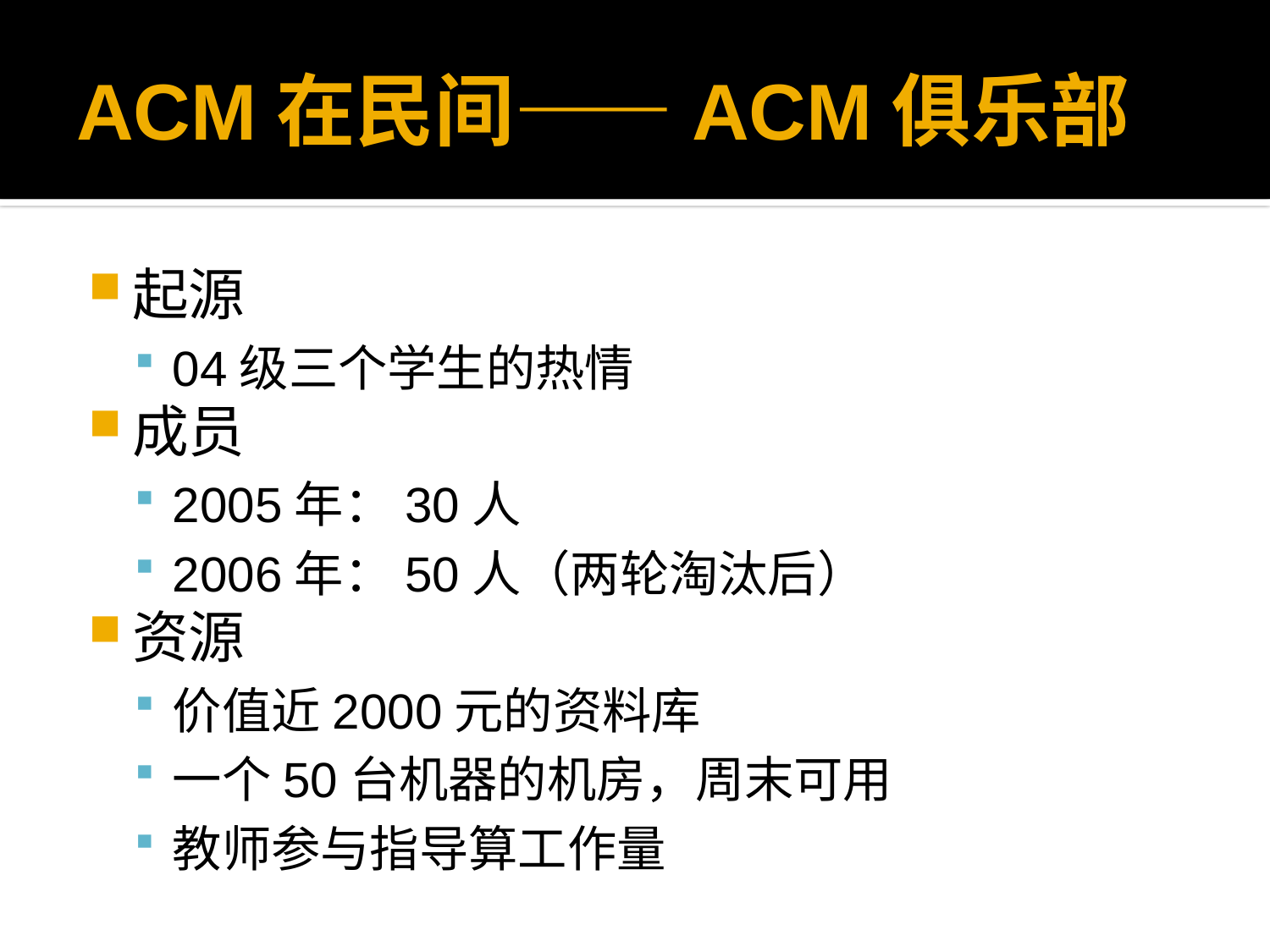

# ACM在民间——ACM俱乐部
起源
04级三个学生的热情
成员
2005年：30人
2006年：50人（两轮淘汰后）
资源
价值近2000元的资料库
一个50台机器的机房，周末可用
教师参与指导算工作量